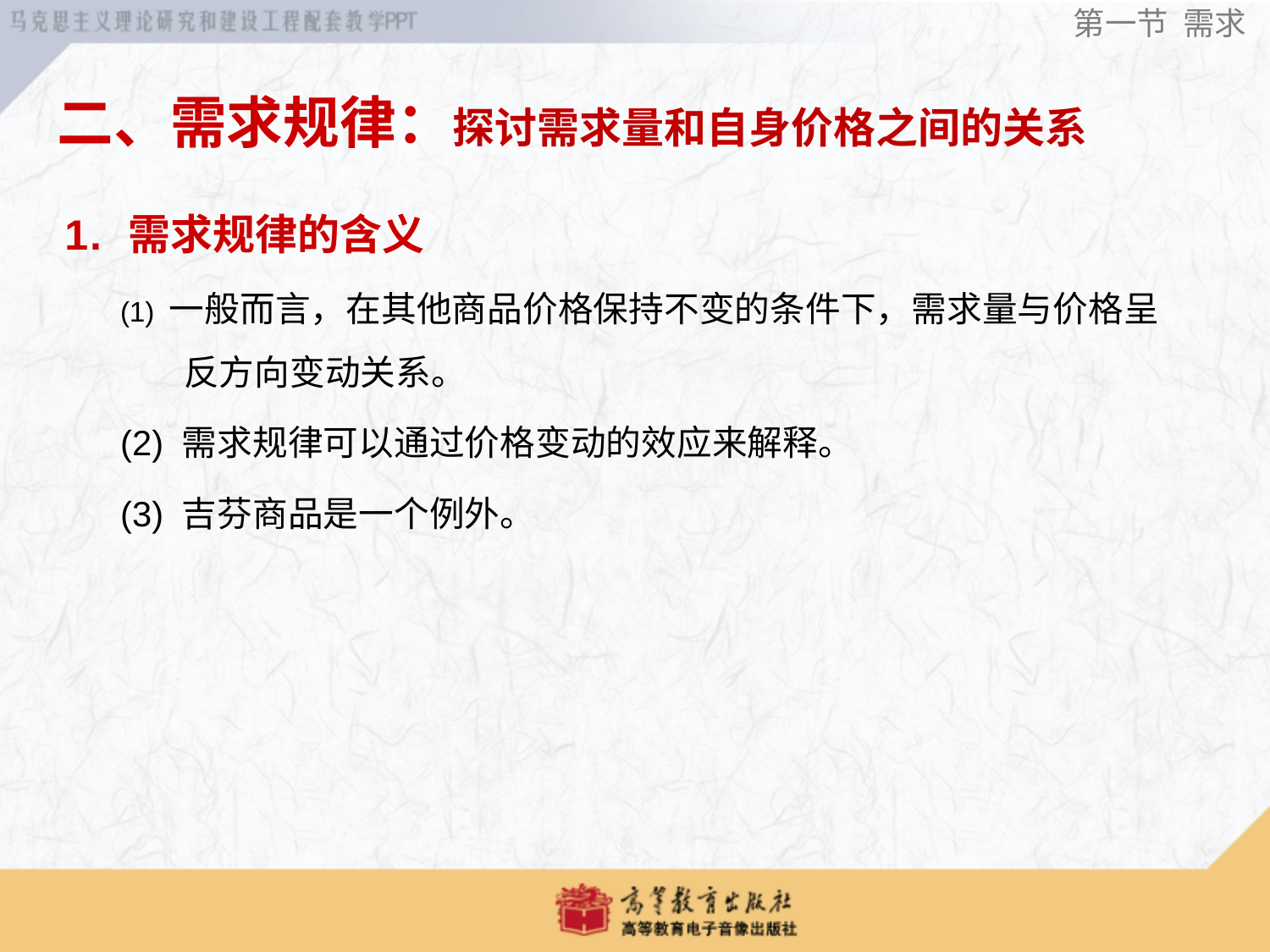

第一节  需求
二、需求规律：探讨需求量和自身价格之间的关系

# 需求规律的含义
(1) 一般而言，在其他商品价格保持不变的条件下，需求量与价格呈反方向变动关系。
(2) 需求规律可以通过价格变动的效应来解释。
(3) 吉芬商品是一个例外。